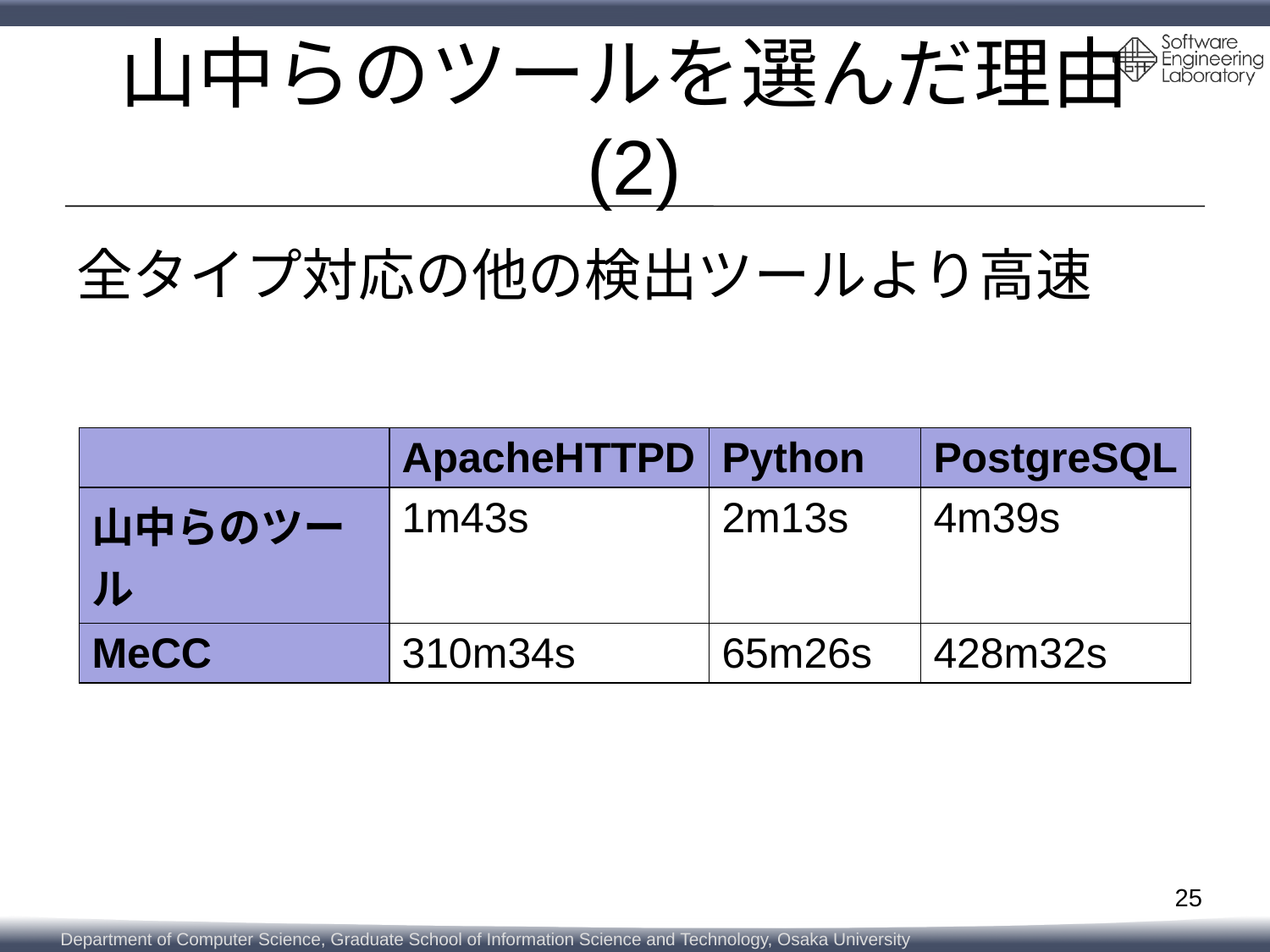

# 山中らのツールを選んだ理由(2)
全タイプ対応の他の検出ツールより高速
|  | ApacheHTTPD | Python | PostgreSQL |
| --- | --- | --- | --- |
| 山中らのツール | 1m43s | 2m13s | 4m39s |
| MeCC | 310m34s | 65m26s | 428m32s |
25